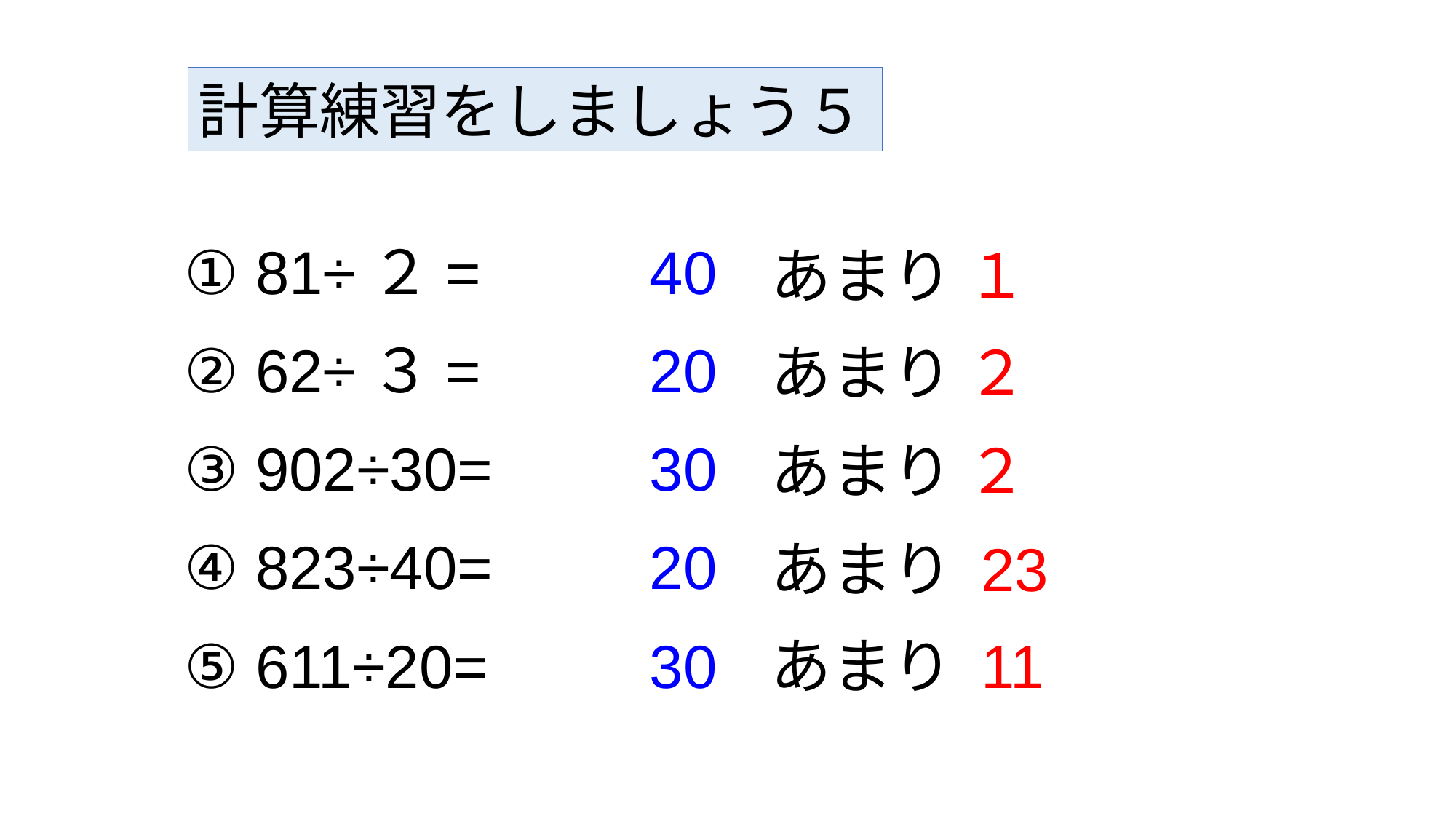

計算練習をしましょう５
① 81÷２=
40
あまり １
② 62÷３=
20
あまり ２
③ 902÷30=
30
あまり ２
④ 823÷40=
20
あまり 23
⑤ 611÷20=
30
あまり 11